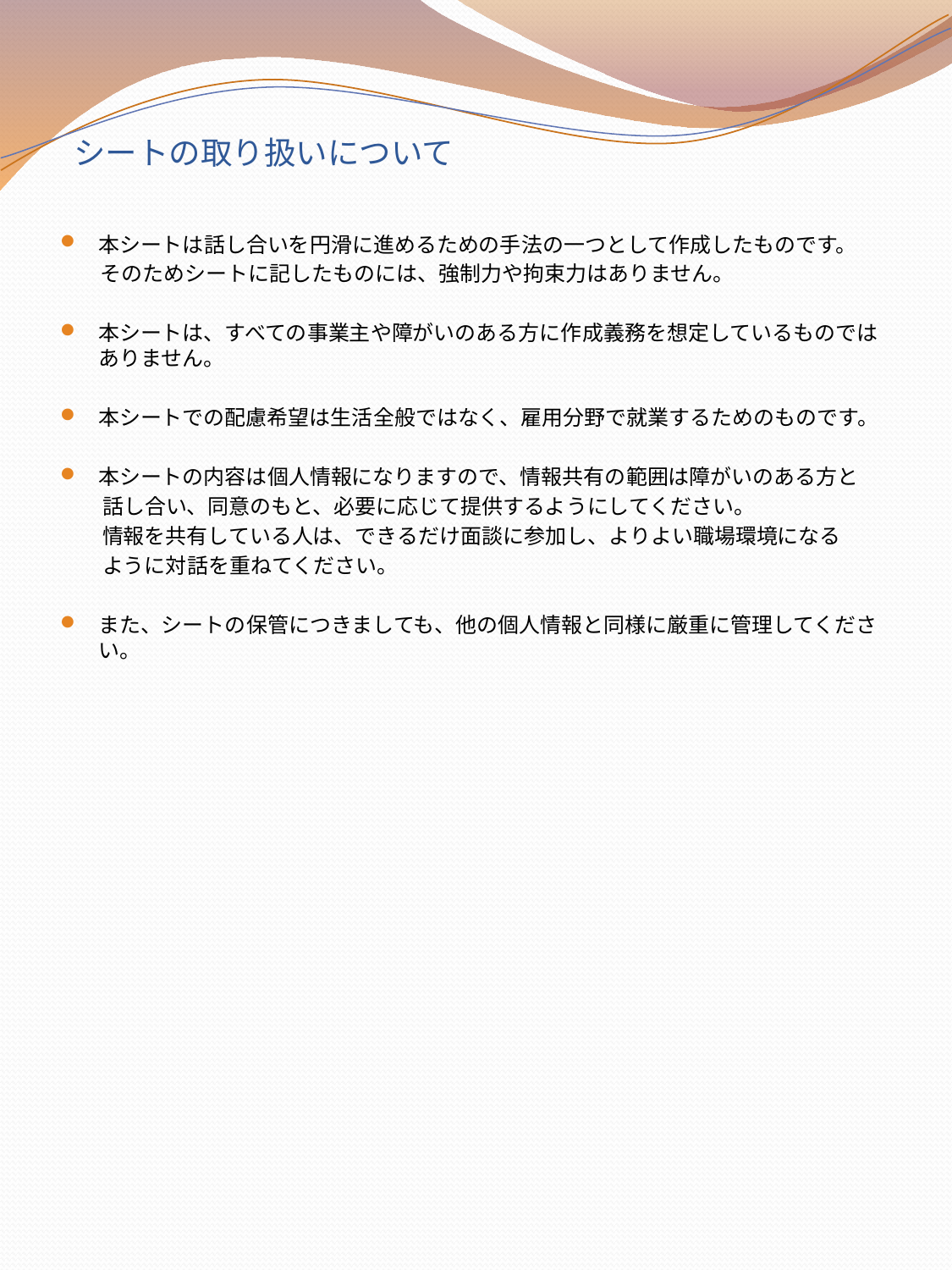

# シートの取り扱いについて
本シートは話し合いを円滑に進めるための手法の一つとして作成したものです。
   　そのためシートに記したものには、強制力や拘束力はありません。

本シートは、すべての事業主や障がいのある方に作成義務を想定しているものではありません。

本シートでの配慮希望は生活全般ではなく、雇用分野で就業するためのものです。

本シートの内容は個人情報になりますので、情報共有の範囲は障がいのある方と
　　話し合い、同意のもと、必要に応じて提供するようにしてください。
　　情報を共有している人は、できるだけ面談に参加し、よりよい職場環境になる
　　ように対話を重ねてください。

また、シートの保管につきましても、他の個人情報と同様に厳重に管理してください。